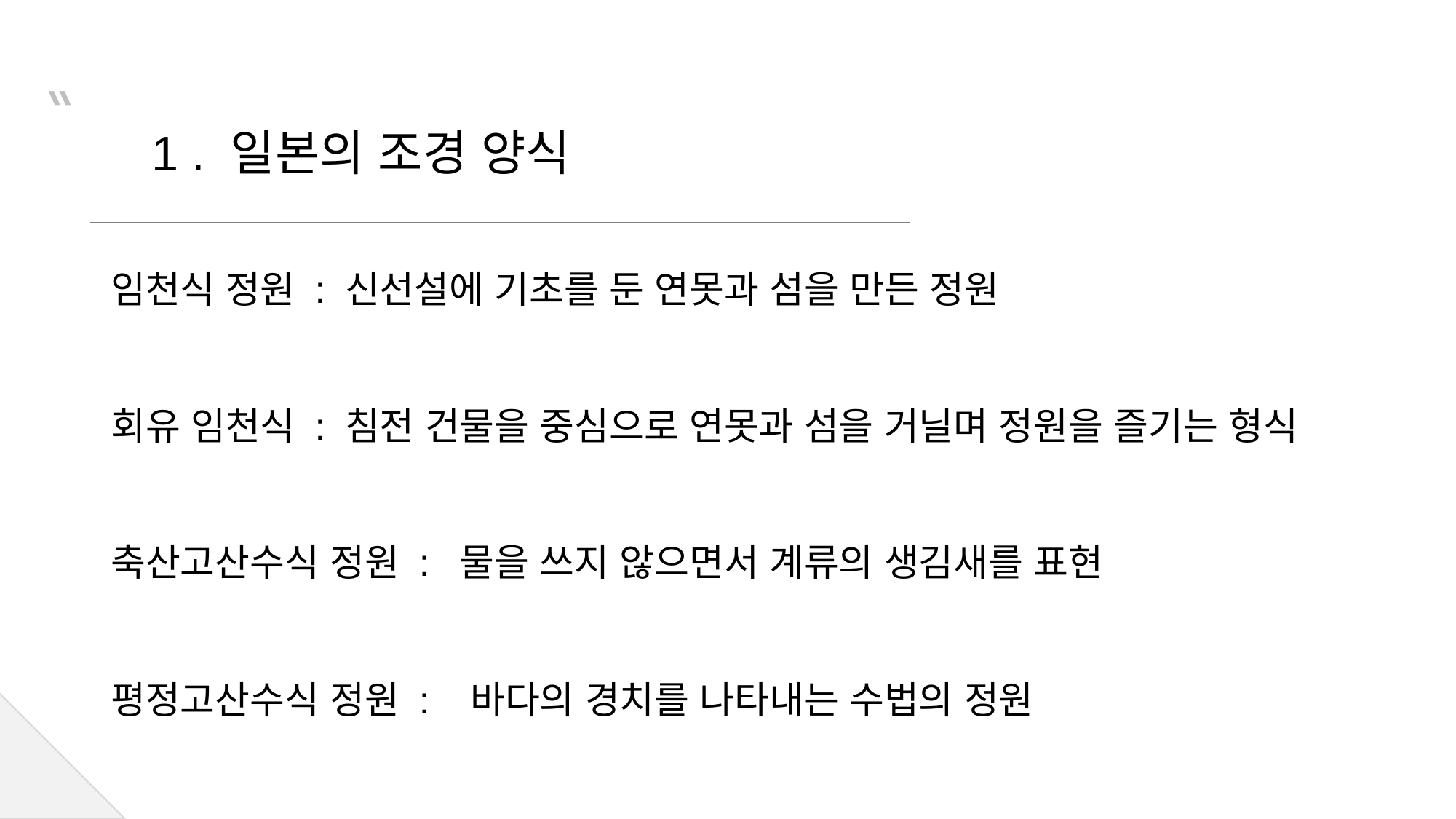

“
    1 . 일본의 조경 양식

임천식 정원 : 신선설에 기초를 둔 연못과 섬을 만든 정원

회유 임천식 : 침전 건물을 중심으로 연못과 섬을 거닐며 정원을 즐기는 형식

축산고산수식 정원 :  물을 쓰지 않으면서 계류의 생김새를 표현

평정고산수식 정원 :   바다의 경치를 나타내는 수법의 정원